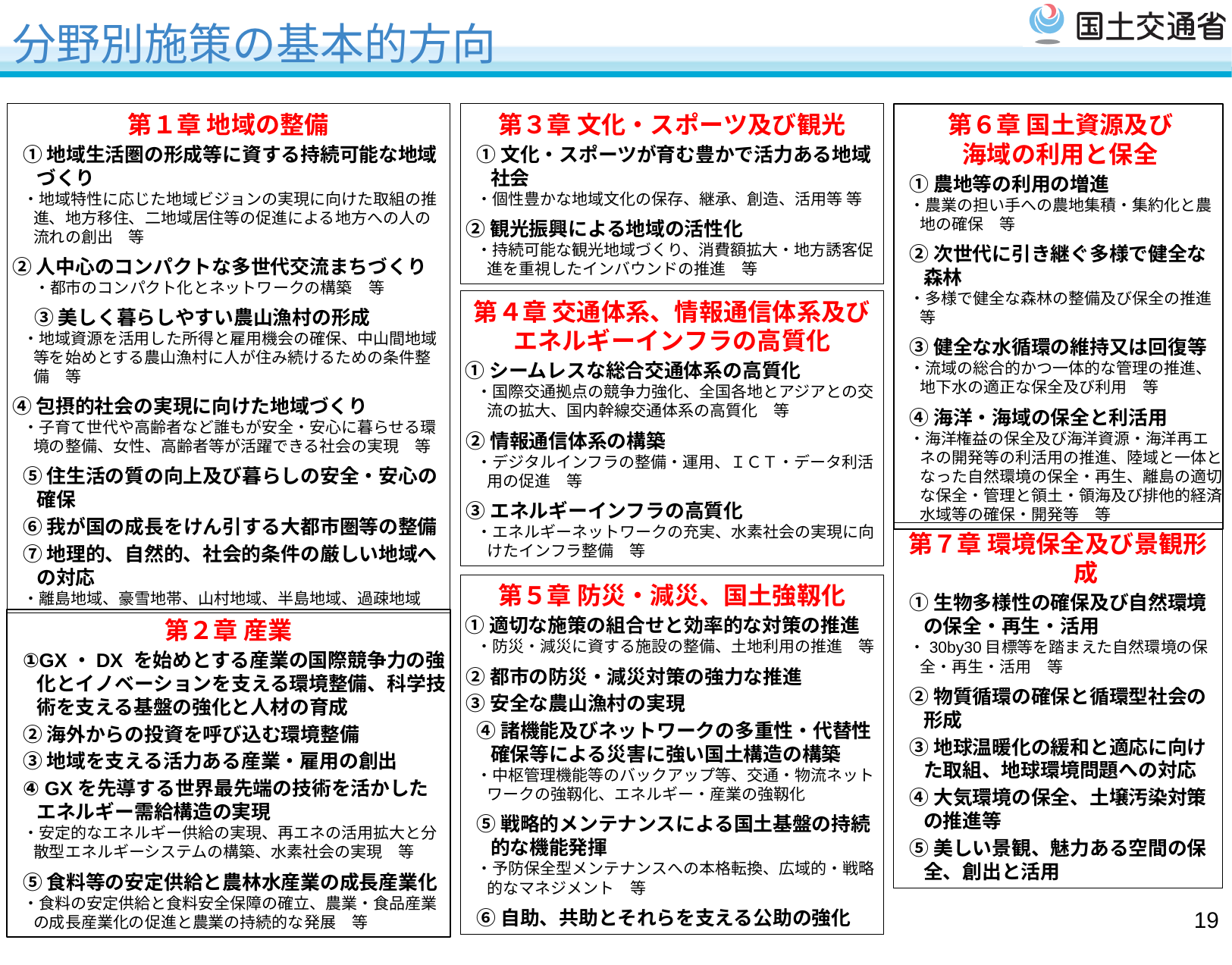

# 分野別施策の基本的方向
第６章 国土資源及び
海域の利用と保全
①農地等の利用の増進
・農業の担い手への農地集積・集約化と農地の確保　等
②次世代に引き継ぐ多様で健全な森林
・多様で健全な森林の整備及び保全の推進 等
③健全な水循環の維持又は回復等
・流域の総合的かつ一体的な管理の推進、地下水の適正な保全及び利用　等
④海洋・海域の保全と利活用
・海洋権益の保全及び海洋資源・海洋再エネの開発等の利活用の推進、陸域と一体となった自然環境の保全・再生、離島の適切な保全・管理と領土・領海及び排他的経済水域等の確保・開発等　等
第１章 地域の整備
①地域生活圏の形成等に資する持続可能な地域づくり
・地域特性に応じた地域ビジョンの実現に向けた取組の推進、地方移住、二地域居住等の促進による地方への人の流れの創出　等
②人中心のコンパクトな多世代交流まちづくり
・都市のコンパクト化とネットワークの構築　等
③美しく暮らしやすい農山漁村の形成
・地域資源を活用した所得と雇用機会の確保、中山間地域等を始めとする農山漁村に人が住み続けるための条件整備　等
④包摂的社会の実現に向けた地域づくり
・子育て世代や高齢者など誰もが安全・安心に暮らせる環境の整備、女性、高齢者等が活躍できる社会の実現　等
⑤住生活の質の向上及び暮らしの安全・安心の確保
⑥我が国の成長をけん引する大都市圏等の整備
⑦地理的、自然的、社会的条件の厳しい地域への対応
・離島地域、豪雪地帯、山村地域、半島地域、過疎地域
第３章 文化・スポーツ及び観光
①文化・スポーツが育む豊かで活力ある地域社会
・個性豊かな地域文化の保存、継承、創造、活用等 等
②観光振興による地域の活性化
・持続可能な観光地域づくり、消費額拡大・地方誘客促進を重視したインバウンドの推進　等
第４章 交通体系、情報通信体系及び
エネルギーインフラの高質化
①シームレスな総合交通体系の高質化
・国際交通拠点の競争力強化、全国各地とアジアとの交流の拡大、国内幹線交通体系の高質化　等
②情報通信体系の構築
・デジタルインフラの整備・運用、ＩＣＴ・データ利活用の促進　等
③エネルギーインフラの高質化
・エネルギーネットワークの充実、水素社会の実現に向けたインフラ整備　等
第７章 環境保全及び景観形成
①生物多様性の確保及び自然環境の保全・再生・活用
・30by30目標等を踏まえた自然環境の保全・再生・活用　等
②物質循環の確保と循環型社会の形成
③地球温暖化の緩和と適応に向けた取組、地球環境問題への対応
④大気環境の保全、土壌汚染対策の推進等
⑤美しい景観、魅力ある空間の保全、創出と活用
第５章 防災・減災、国土強靱化
①適切な施策の組合せと効率的な対策の推進
・防災・減災に資する施設の整備、土地利用の推進　等
②都市の防災・減災対策の強力な推進
③安全な農山漁村の実現
④諸機能及びネットワークの多重性・代替性確保等による災害に強い国土構造の構築
・中枢管理機能等のバックアップ等、交通・物流ネットワークの強靱化、エネルギー・産業の強靱化
⑤戦略的メンテナンスによる国土基盤の持続的な機能発揮
・予防保全型メンテナンスへの本格転換、広域的・戦略的なマネジメント　等
⑥自助、共助とそれらを支える公助の強化
第２章 産業
①GX・DX を始めとする産業の国際競争力の強化とイノベーションを支える環境整備、科学技術を支える基盤の強化と人材の育成
②海外からの投資を呼び込む環境整備
③地域を支える活力ある産業・雇用の創出
④ GXを先導する世界最先端の技術を活かしたエネルギー需給構造の実現
・安定的なエネルギー供給の実現、再エネの活用拡大と分散型エネルギーシステムの構築、水素社会の実現　等
⑤食料等の安定供給と農林水産業の成長産業化
・食料の安定供給と食料安全保障の確立、農業・食品産業の成長産業化の促進と農業の持続的な発展　等

19